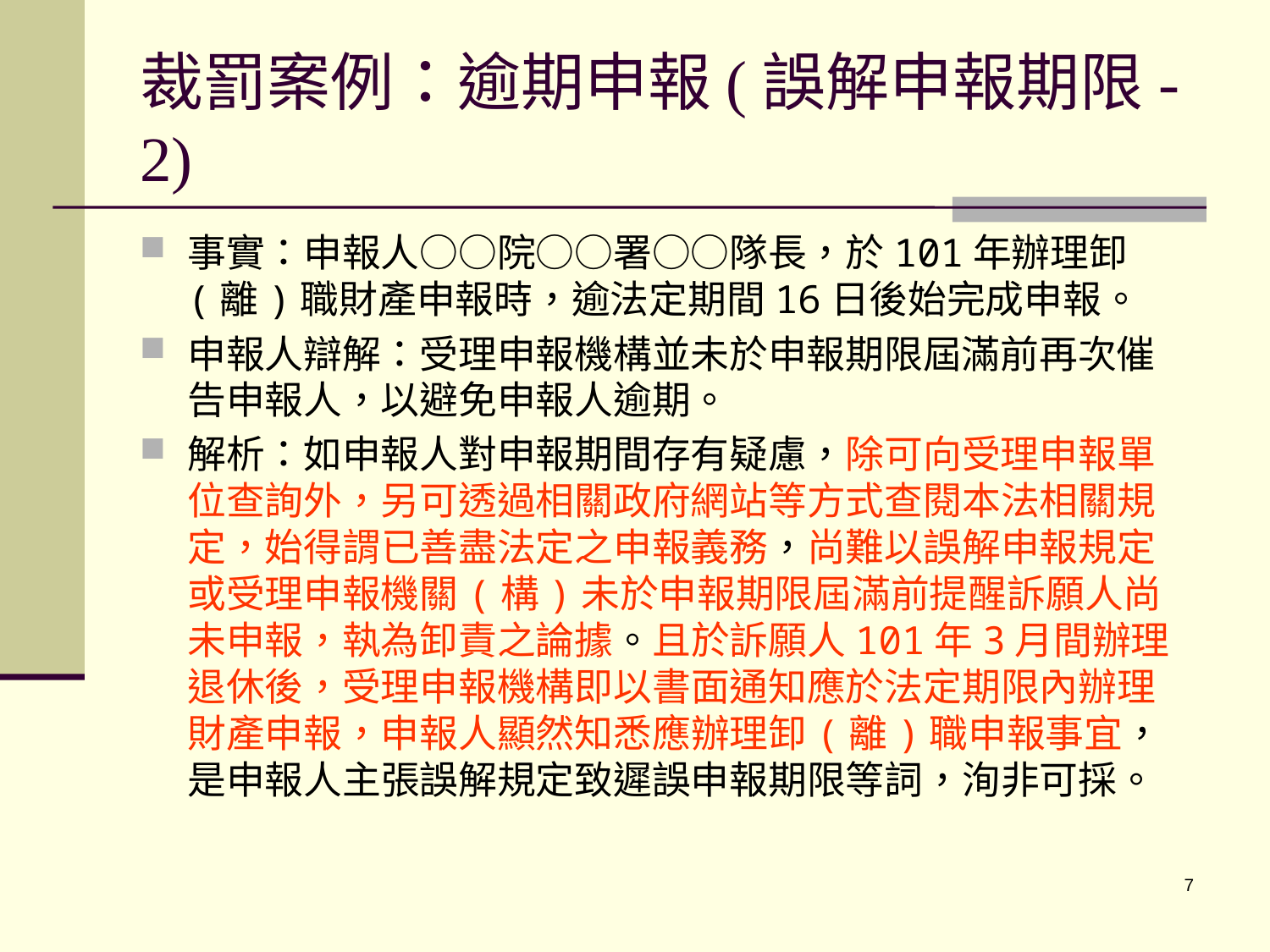

# 裁罰案例：逾期申報(誤解申報期限-2)
事實：申報人○○院○○署○○隊長，於101年辦理卸(離)職財產申報時，逾法定期間16日後始完成申報。
申報人辯解：受理申報機構並未於申報期限屆滿前再次催告申報人，以避免申報人逾期。
解析：如申報人對申報期間存有疑慮，除可向受理申報單位查詢外，另可透過相關政府網站等方式查閱本法相關規定，始得謂已善盡法定之申報義務，尚難以誤解申報規定或受理申報機關(構)未於申報期限屆滿前提醒訴願人尚未申報，執為卸責之論據。且於訴願人101年3月間辦理退休後，受理申報機構即以書面通知應於法定期限內辦理財產申報，申報人顯然知悉應辦理卸(離)職申報事宜，是申報人主張誤解規定致遲誤申報期限等詞，洵非可採。
7